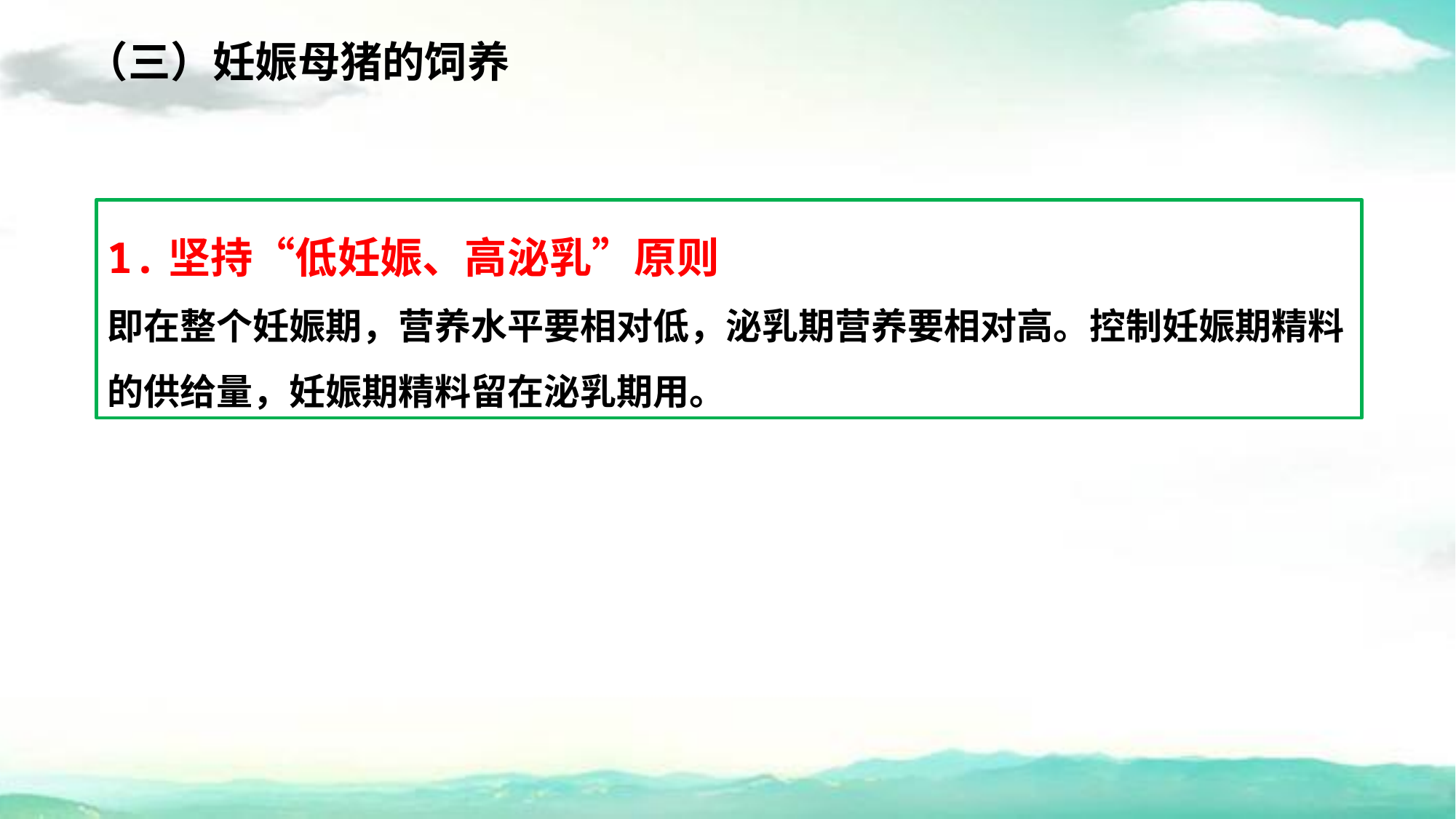

（三）妊娠母猪的饲养
1.坚持“低妊娠、高泌乳”原则
即在整个妊娠期，营养水平要相对低，泌乳期营养要相对高。控制妊娠期精料的供给量，妊娠期精料留在泌乳期用。